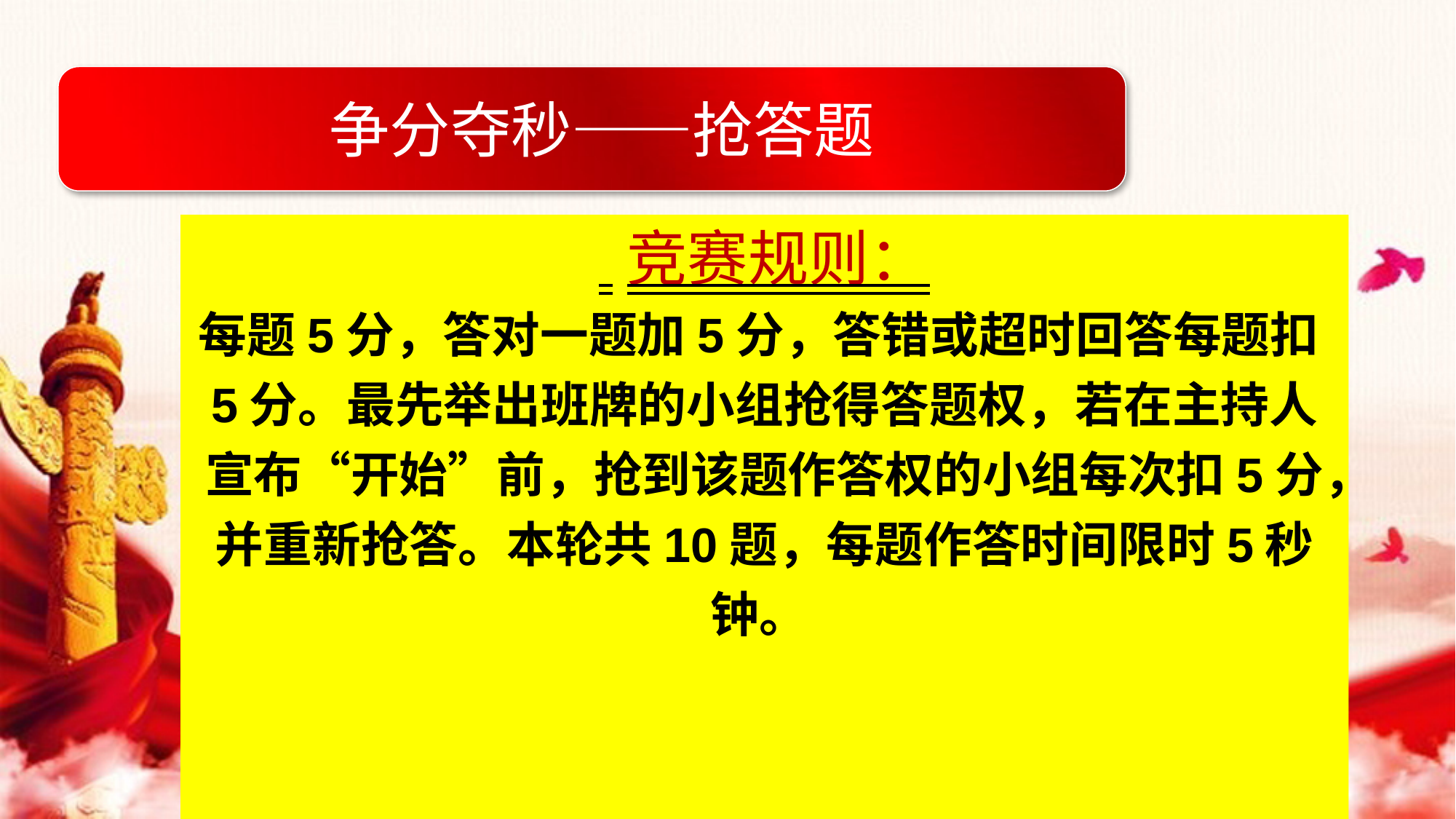

争分夺秒——抢答题
 竞赛规则：
每题5分，答对一题加5分，答错或超时回答每题扣5分。最先举出班牌的小组抢得答题权，若在主持人宣布“开始”前，抢到该题作答权的小组每次扣5分，并重新抢答。本轮共10题，每题作答时间限时5秒钟。